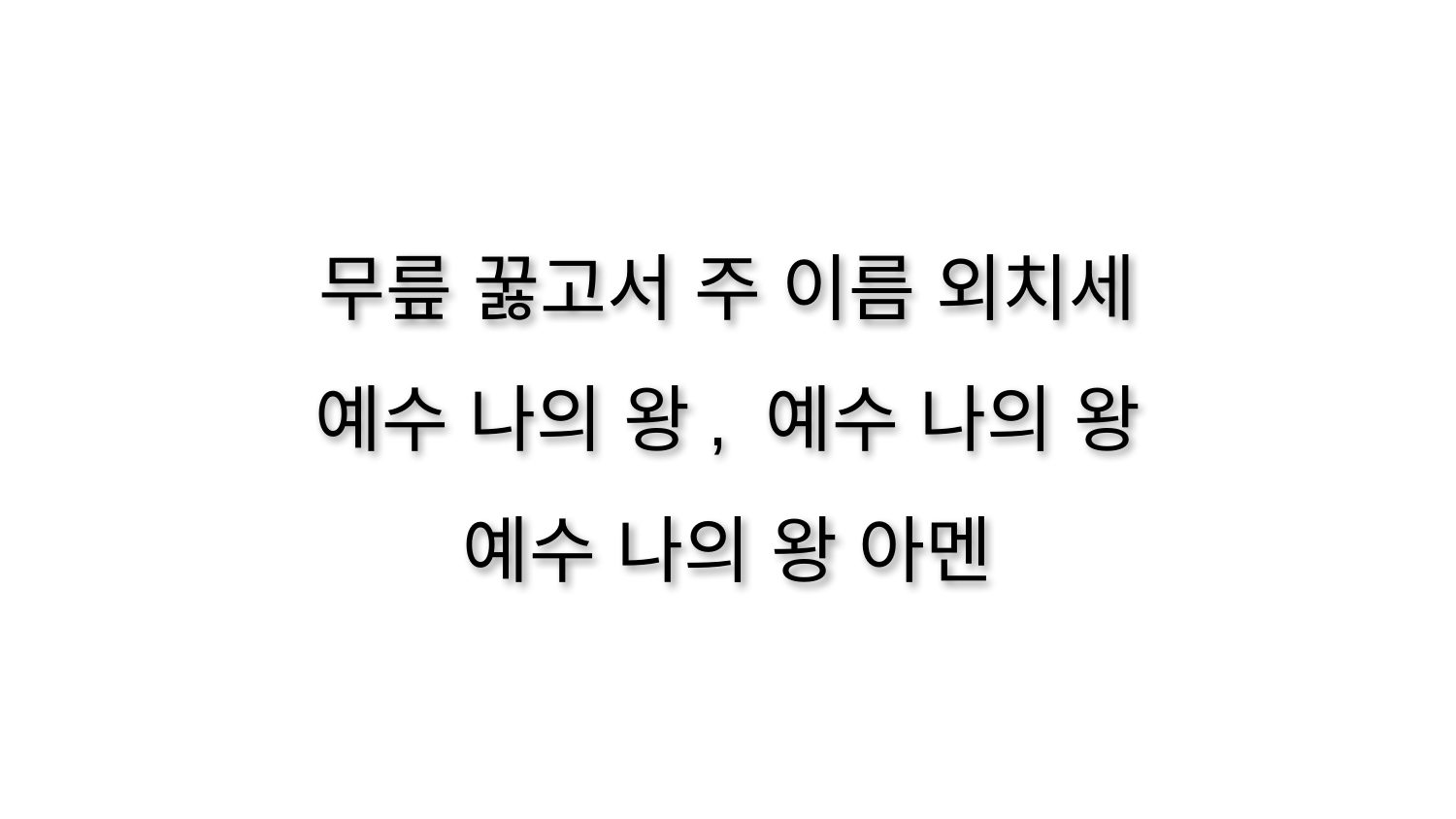

무릎 꿇고서 주 이름 외치세
예수 나의 왕, 예수 나의 왕
예수 나의 왕 아멘